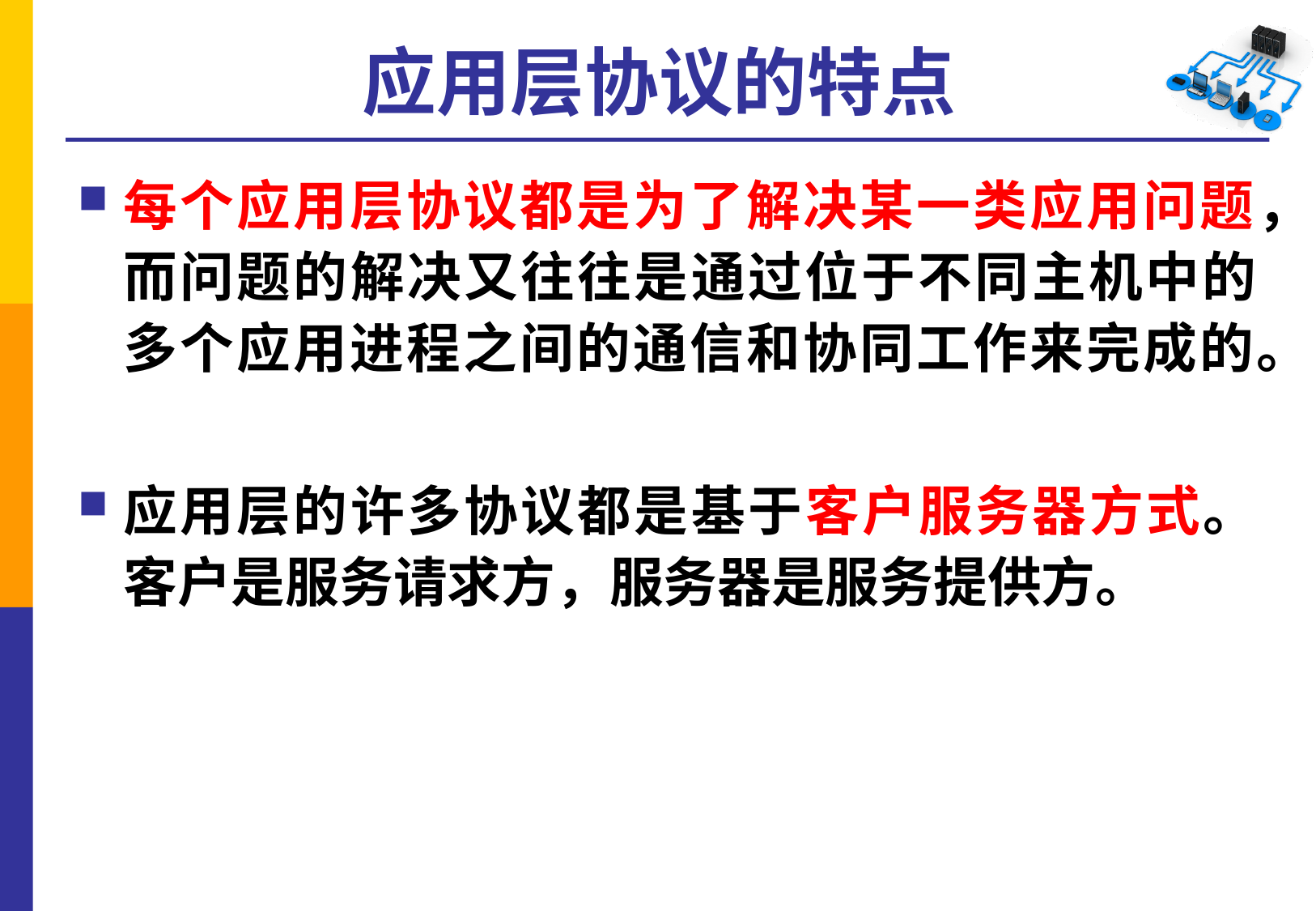

# 应用层协议的特点
每个应用层协议都是为了解决某一类应用问题，而问题的解决又往往是通过位于不同主机中的多个应用进程之间的通信和协同工作来完成的。

应用层的许多协议都是基于客户服务器方式。客户是服务请求方，服务器是服务提供方。